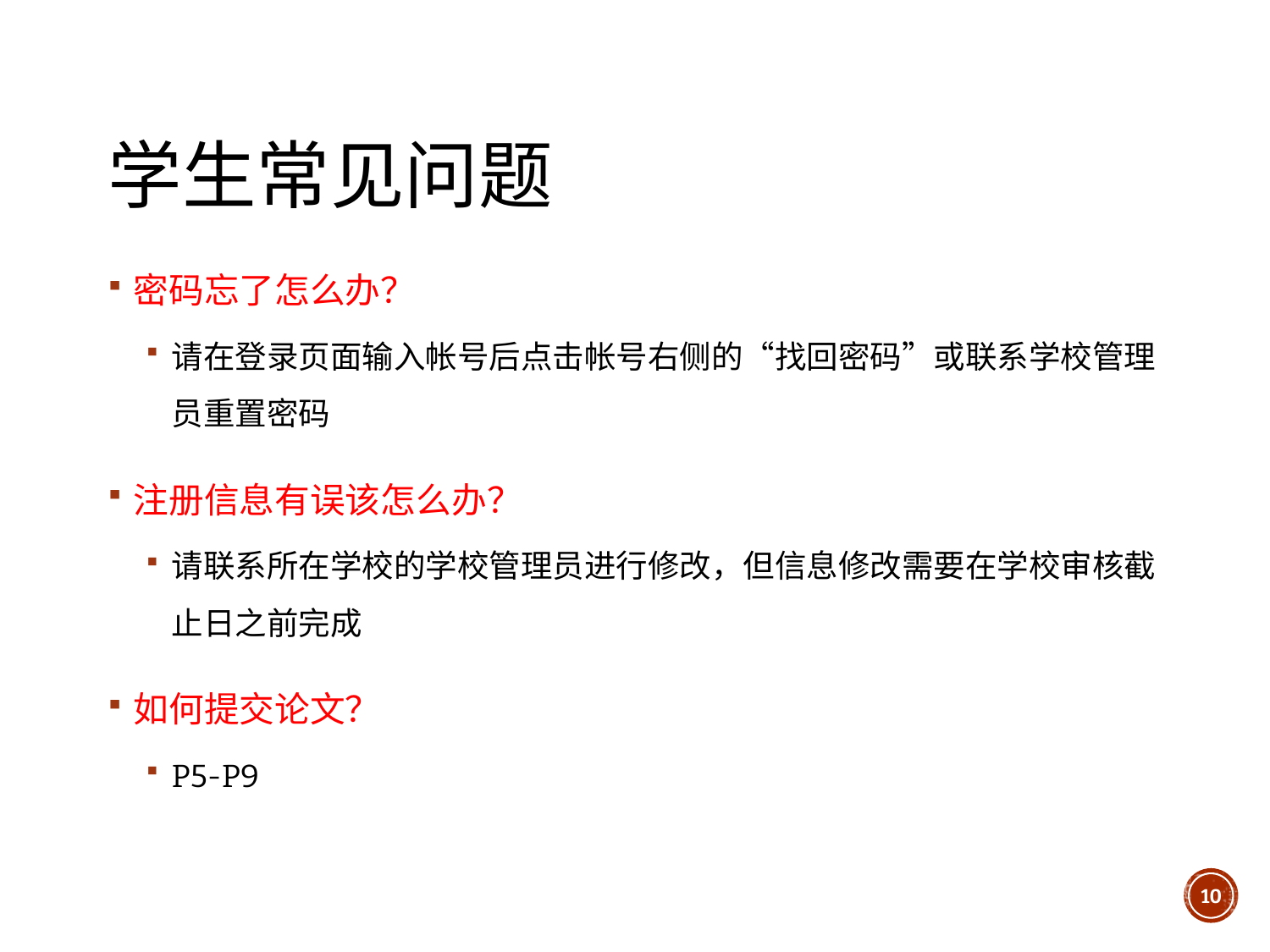

# 学生常见问题
密码忘了怎么办？
请在登录页面输入帐号后点击帐号右侧的“找回密码”或联系学校管理员重置密码
注册信息有误该怎么办？
请联系所在学校的学校管理员进行修改，但信息修改需要在学校审核截止日之前完成
如何提交论文？
P5-P9
10